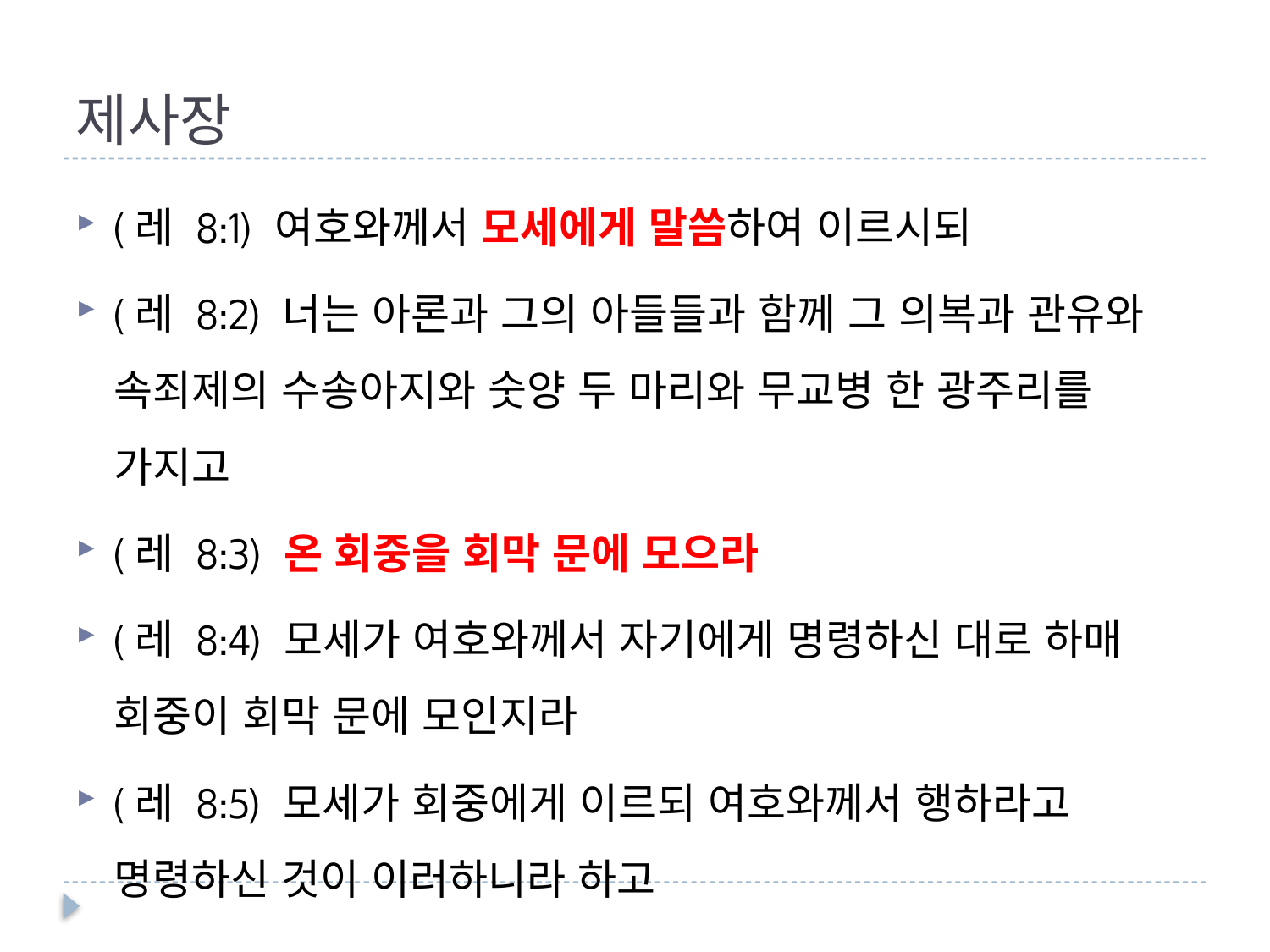

# 제사장
(레 8:1) 여호와께서 모세에게 말씀하여 이르시되
(레 8:2) 너는 아론과 그의 아들들과 함께 그 의복과 관유와 속죄제의 수송아지와 숫양 두 마리와 무교병 한 광주리를 가지고
(레 8:3) 온 회중을 회막 문에 모으라
(레 8:4) 모세가 여호와께서 자기에게 명령하신 대로 하매 회중이 회막 문에 모인지라
(레 8:5) 모세가 회중에게 이르되 여호와께서 행하라고 명령하신 것이 이러하니라 하고